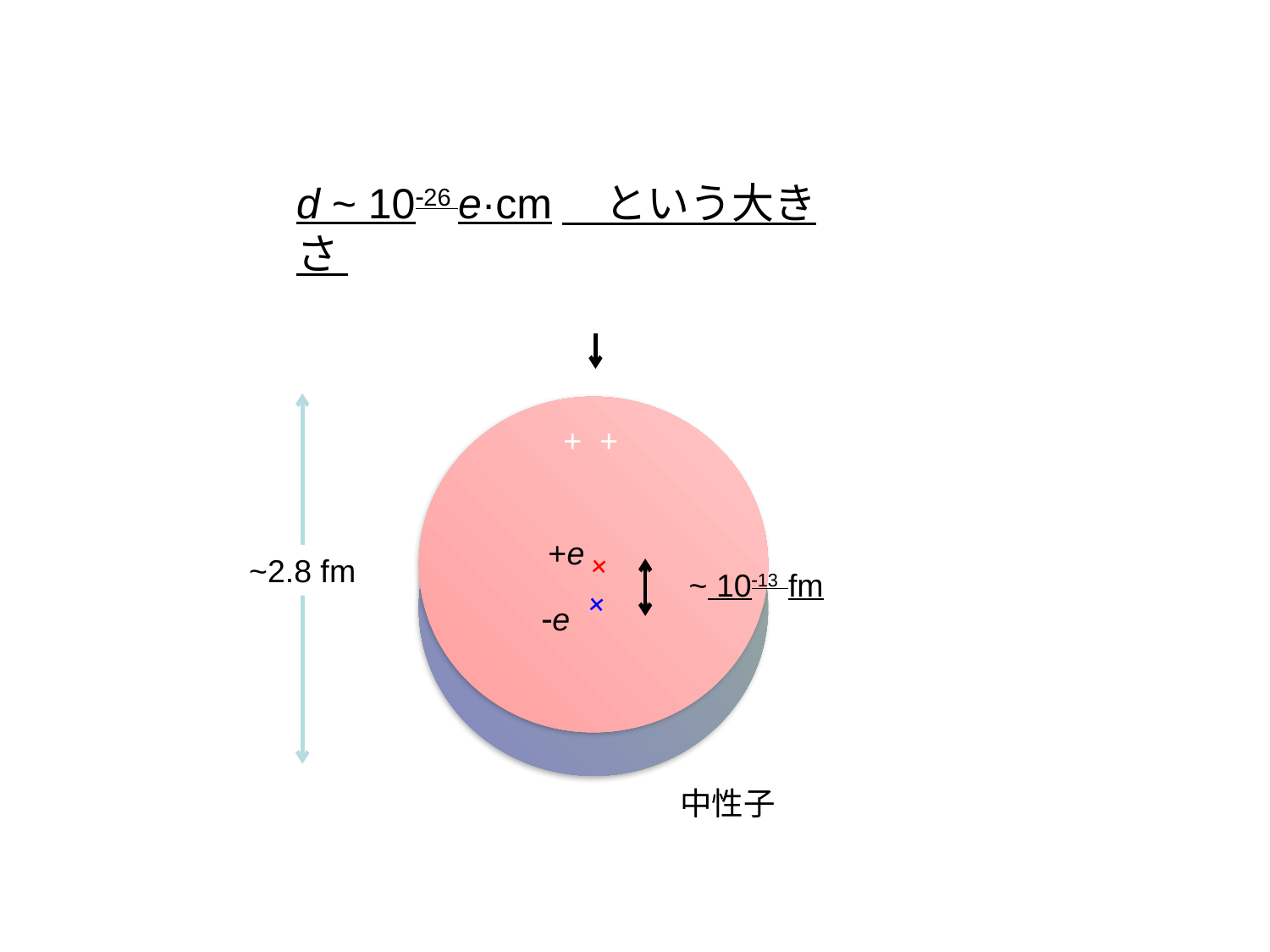

d ~ 10−26 e·cm　という大きさ

+  +

neutron
+e
+
~2.8 fm
~ 10−13  fm
+
−e
中性子